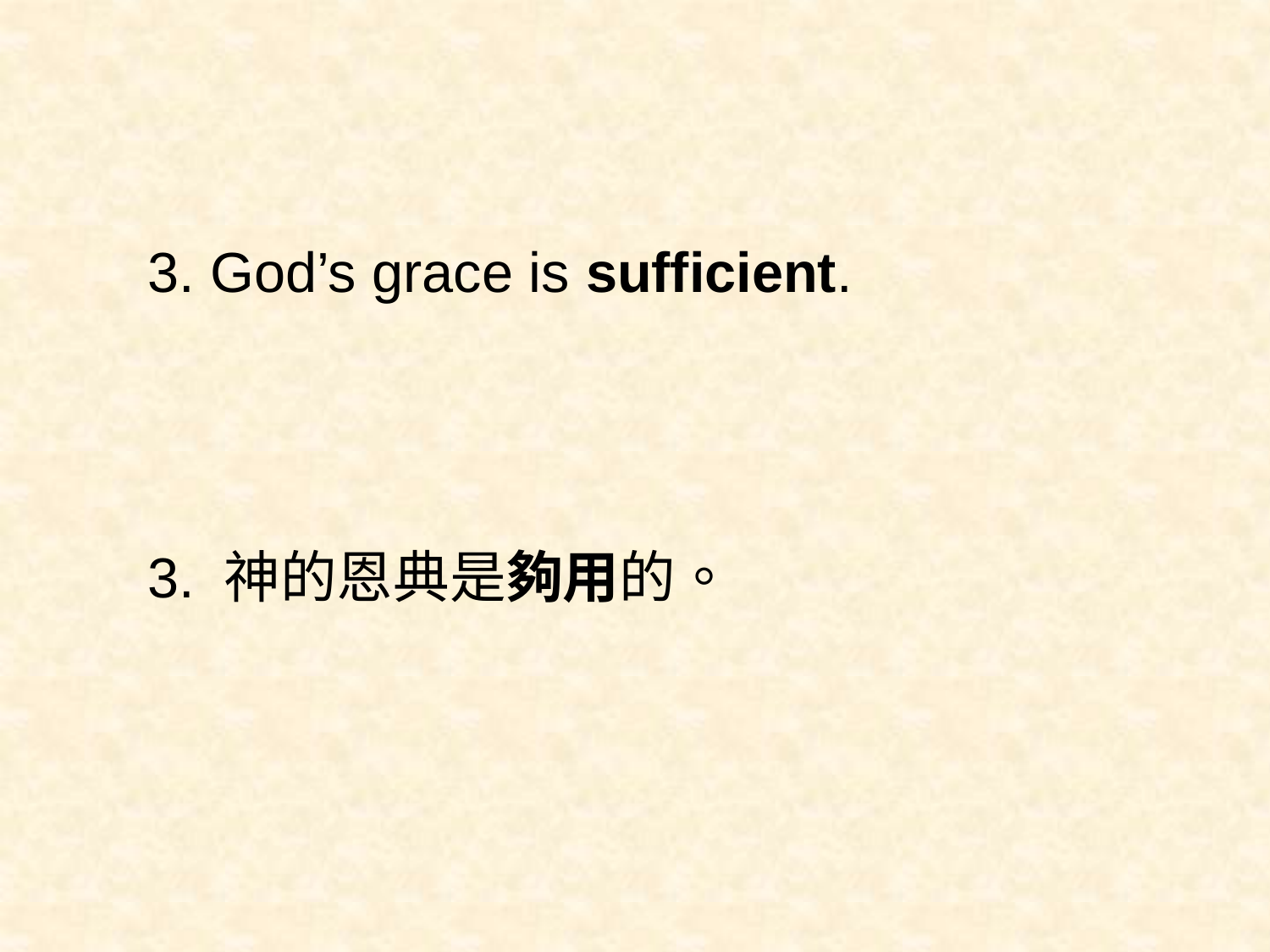

3. God’s grace is sufficient.
3. 神的恩典是夠用的。